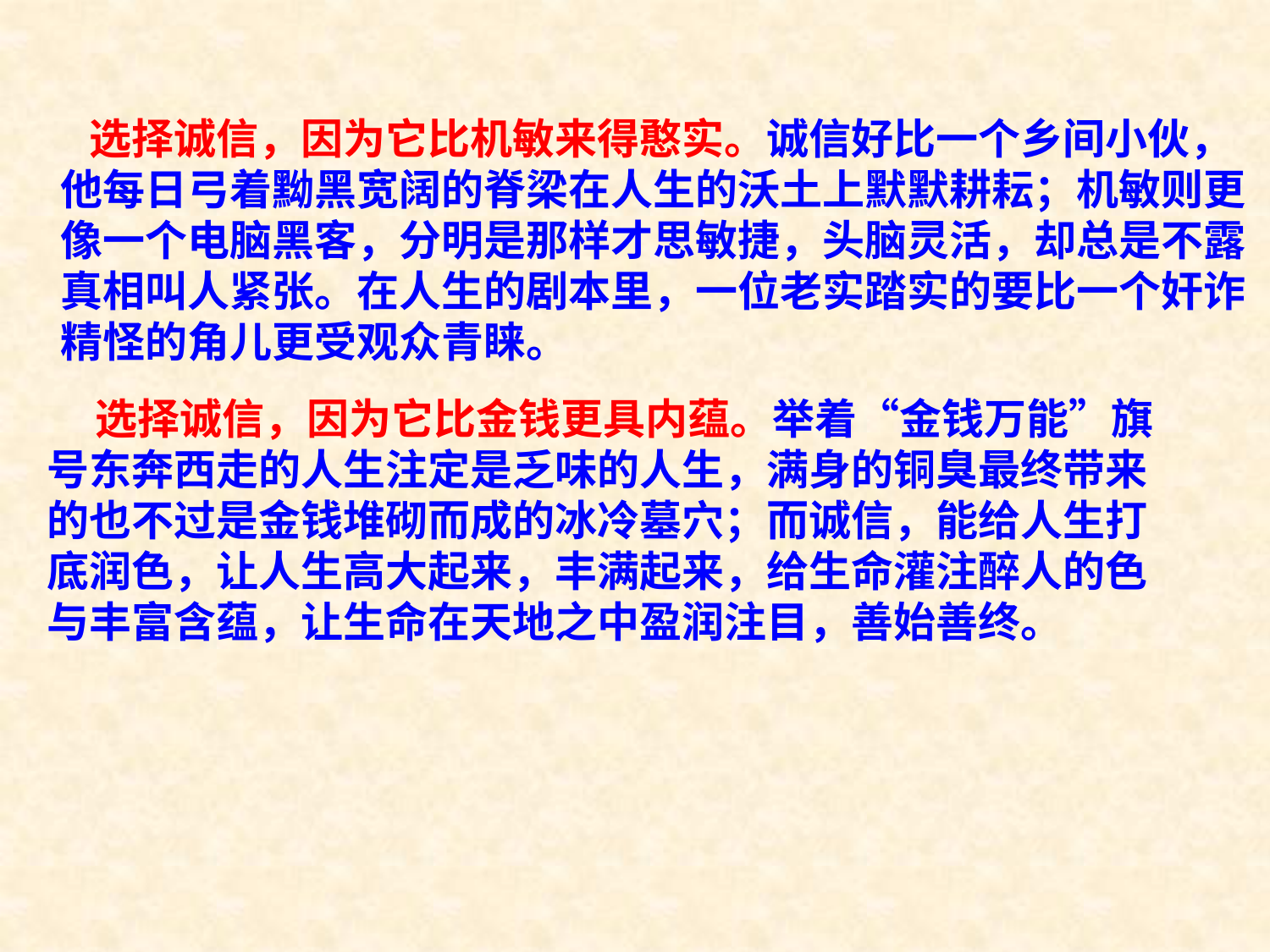

选择诚信，因为它比机敏来得憨实。诚信好比一个乡间小伙，他每日弓着黝黑宽阔的脊梁在人生的沃土上默默耕耘；机敏则更像一个电脑黑客，分明是那样才思敏捷，头脑灵活，却总是不露真相叫人紧张。在人生的剧本里，一位老实踏实的要比一个奸诈精怪的角儿更受观众青睐。
    选择诚信，因为它比金钱更具内蕴。举着“金钱万能”旗号东奔西走的人生注定是乏味的人生，满身的铜臭最终带来的也不过是金钱堆砌而成的冰冷墓穴；而诚信，能给人生打底润色，让人生高大起来，丰满起来，给生命灌注醉人的色与丰富含蕴，让生命在天地之中盈润注目，善始善终。